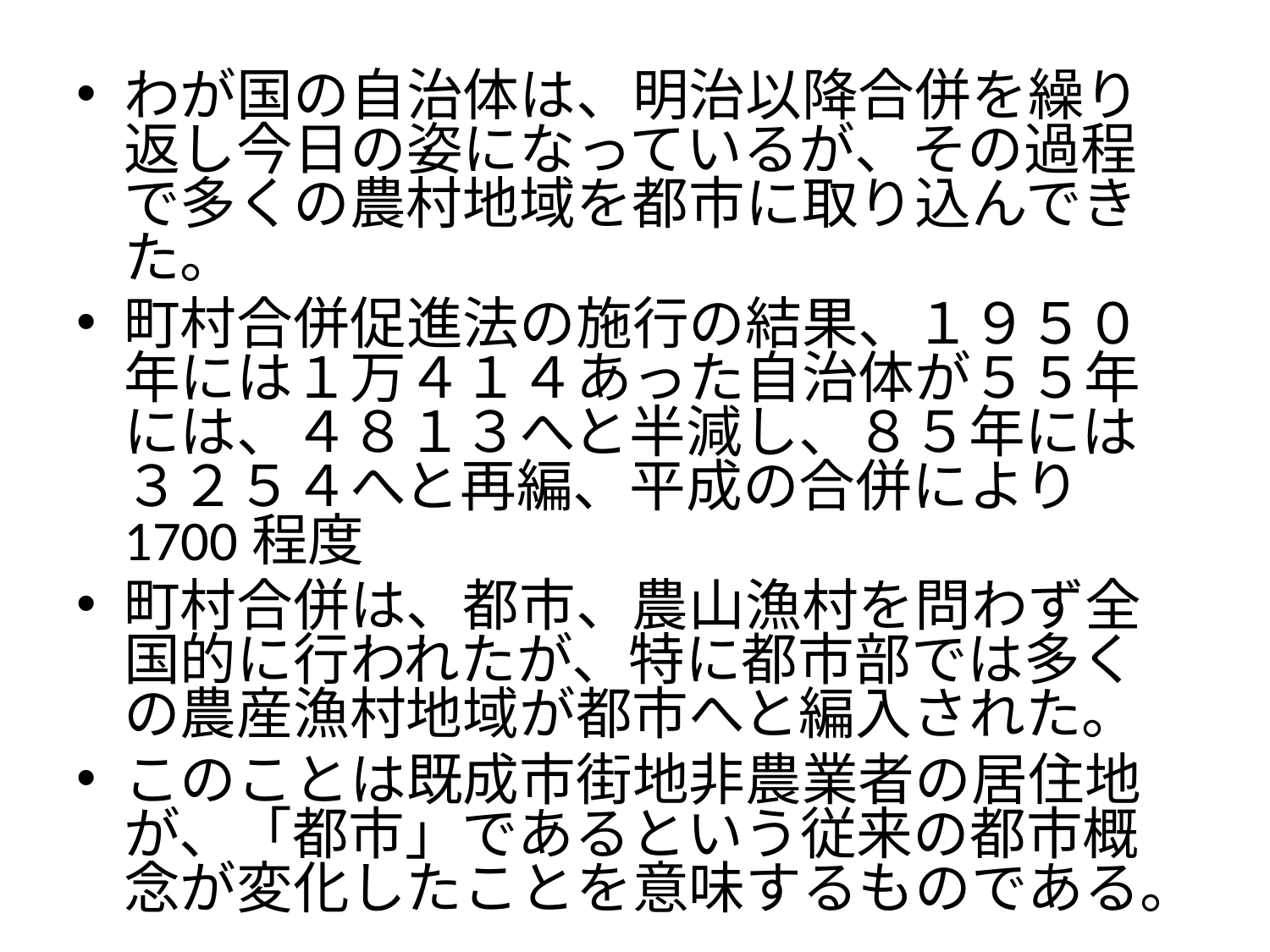

わが国の自治体は、明治以降合併を繰り返し今日の姿になっているが、その過程で多くの農村地域を都市に取り込んできた。
町村合併促進法の施行の結果、１９５０年には１万４１４あった自治体が５５年には、４８１３へと半減し、８５年には３２５４へと再編、平成の合併により1700程度
町村合併は、都市、農山漁村を問わず全国的に行われたが、特に都市部では多くの農産漁村地域が都市へと編入された。
このことは既成市街地非農業者の居住地が、「都市」であるという従来の都市概念が変化したことを意味するものである。